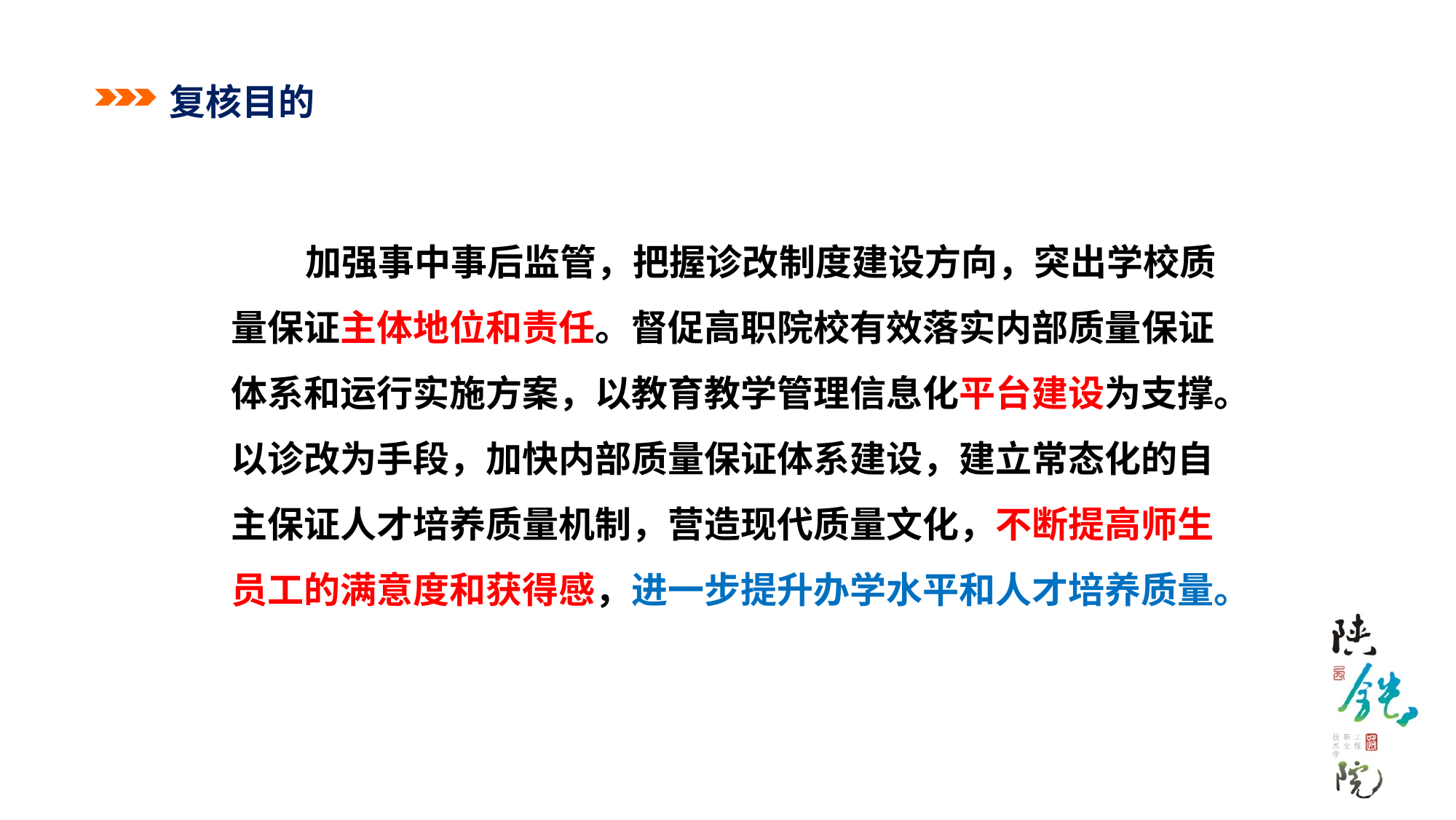

复核目的

        加强事中事后监管，把握诊改制度建设方向，突出学校质量保证主体地位和责任。督促高职院校有效落实内部质量保证体系和运行实施方案，以教育教学管理信息化平台建设为支撑。以诊改为手段，加快内部质量保证体系建设，建立常态化的自主保证人才培养质量机制，营造现代质量文化，不断提高师生员工的满意度和获得感，进一步提升办学水平和人才培养质量。